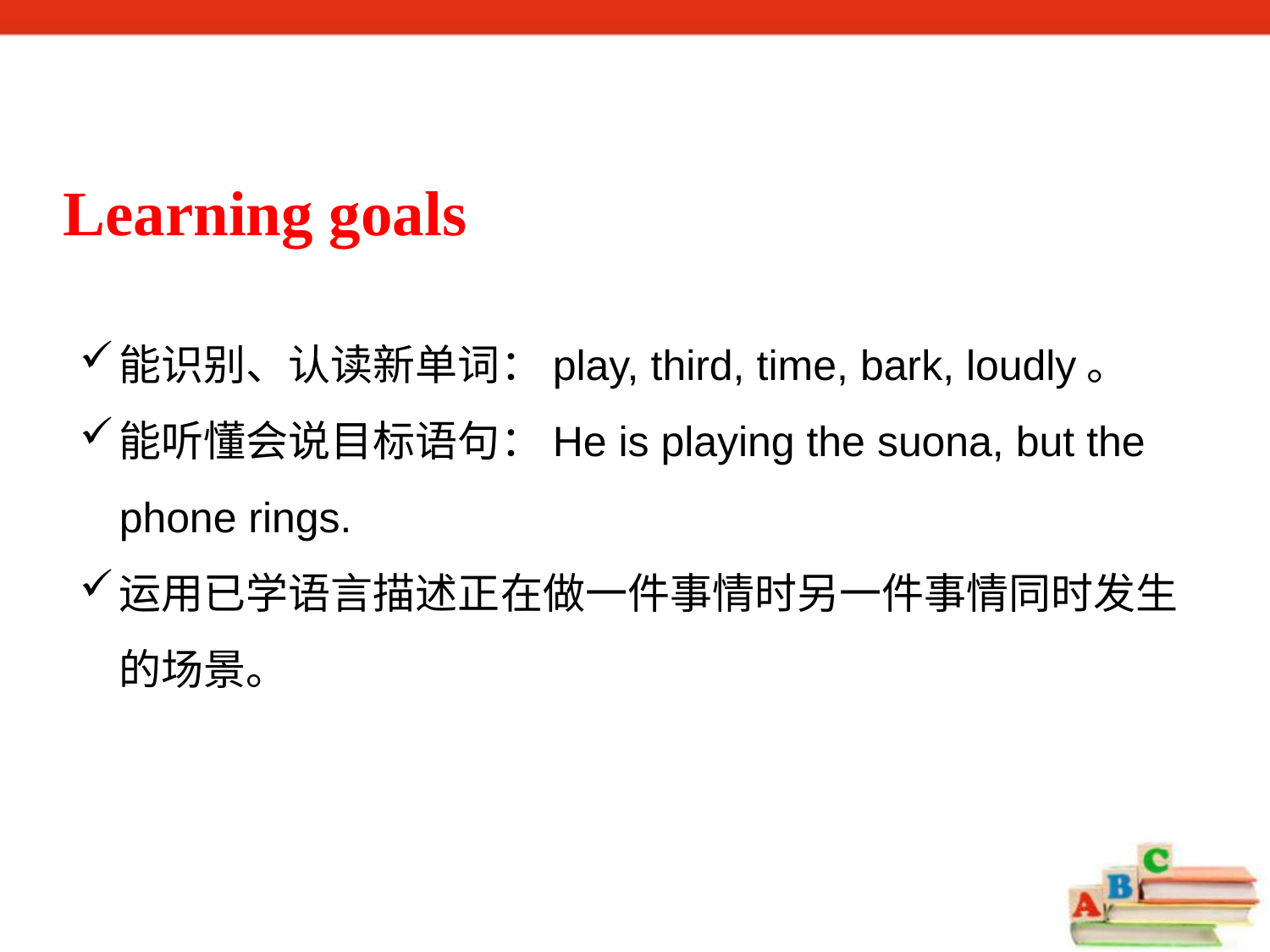

Learning goals

能识别、认读新单词：play, third, time, bark, loudly。
能听懂会说目标语句：He is playing the suona, but the phone rings.
运用已学语言描述正在做一件事情时另一件事情同时发生的场景。